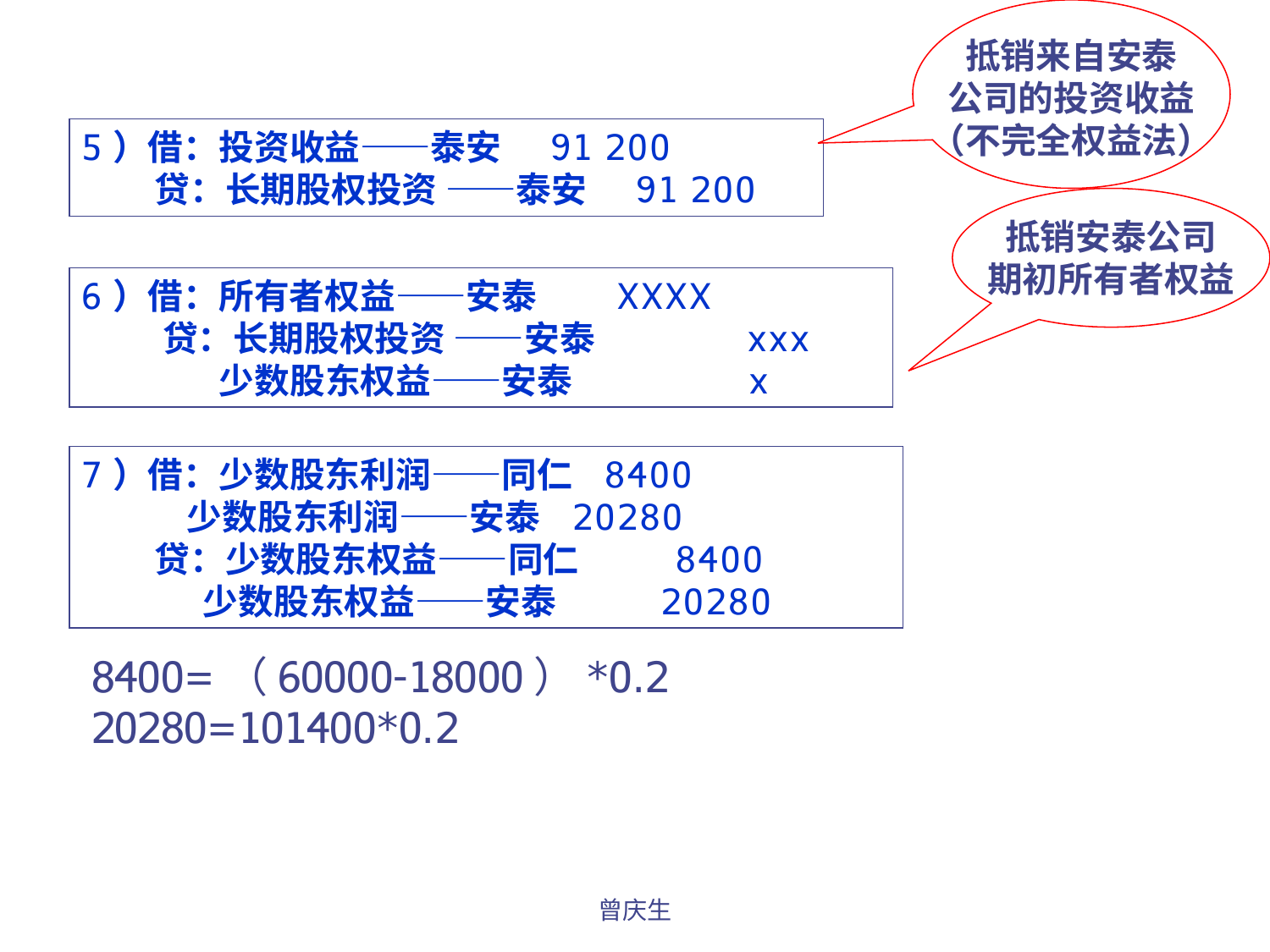

抵销来自安泰
公司的投资收益
（不完全权益法）
5）借：投资收益——泰安     91 200
        贷：长期股权投资 ——泰安     91 200
抵销安泰公司
期初所有者权益
6）借：所有者权益——安泰         XXXX
         贷：长期股权投资 ——安泰                  xxx
                少数股东权益——安泰                     x
7）借：少数股东利润——同仁   8400
            少数股东利润——安泰   20280
        贷：少数股东权益——同仁           8400
              少数股东权益——安泰            20280
8400=（60000-18000）*0.2
20280=101400*0.2
曾庆生